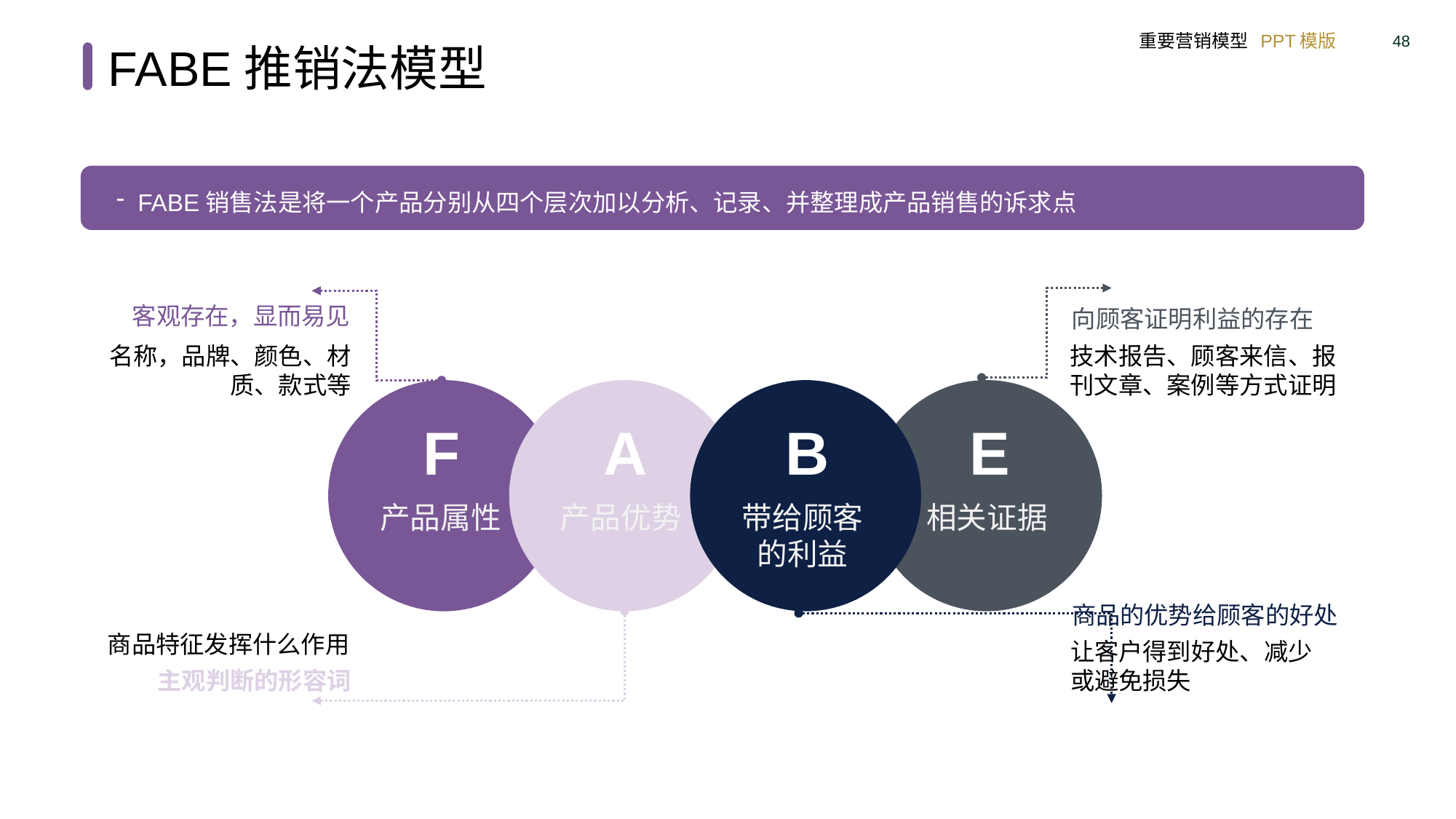

FABE推销法模型

FABE销售法是将一个产品分别从四个层次加以分析、记录、并整理成产品销售的诉求点
向顾客证明利益的存在
技术报告、顾客来信、报刊文章、案例等方式证明
客观存在，显而易见
名称，品牌、颜色、材质、款式等

F
A
B
E
产品属性
产品优势
带给顾客
的利益
相关证据
商品的优势给顾客的好处
让客户得到好处、减少或避免损失
商品特征发挥什么作用
主观判断的形容词